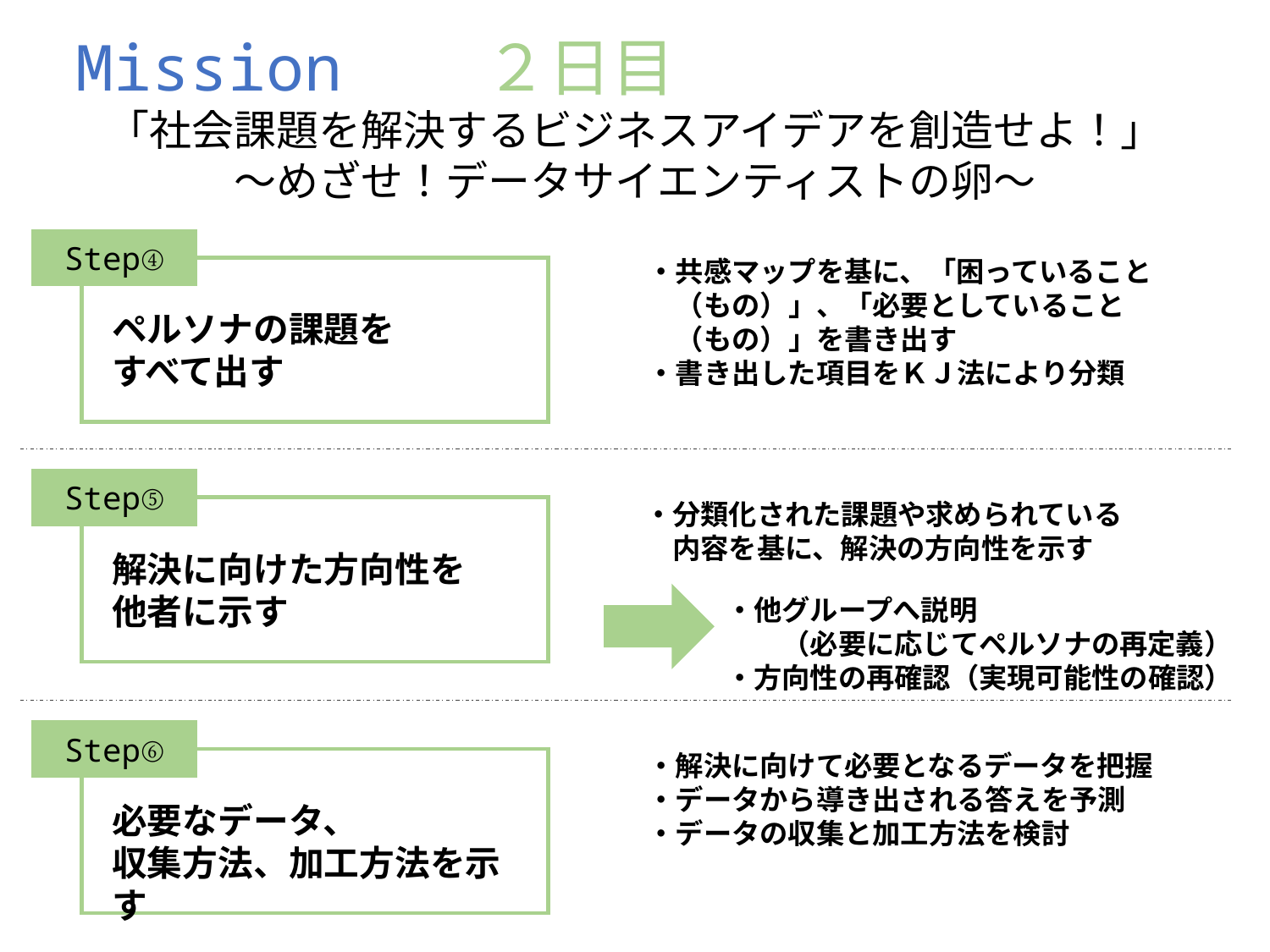

Mission　　２日目
「社会課題を解決するビジネスアイデアを創造せよ！」
～めざせ！データサイエンティストの卵～
Step④

ペルソナの課題を
すべて出す
・共感マップを基に、「困っていること
　（もの）」、「必要としていること
　（もの）」を書き出す
・書き出した項目をＫＪ法により分類
Step⑤

解決に向けた方向性を
他者に示す
・分類化された課題や求められている
　内容を基に、解決の方向性を示す

・他グループへ説明
　　（必要に応じてペルソナの再定義）
・方向性の再確認（実現可能性の確認）
Step⑥

必要なデータ、
収集方法、加工方法を示す
・解決に向けて必要となるデータを把握
・データから導き出される答えを予測
・データの収集と加工方法を検討